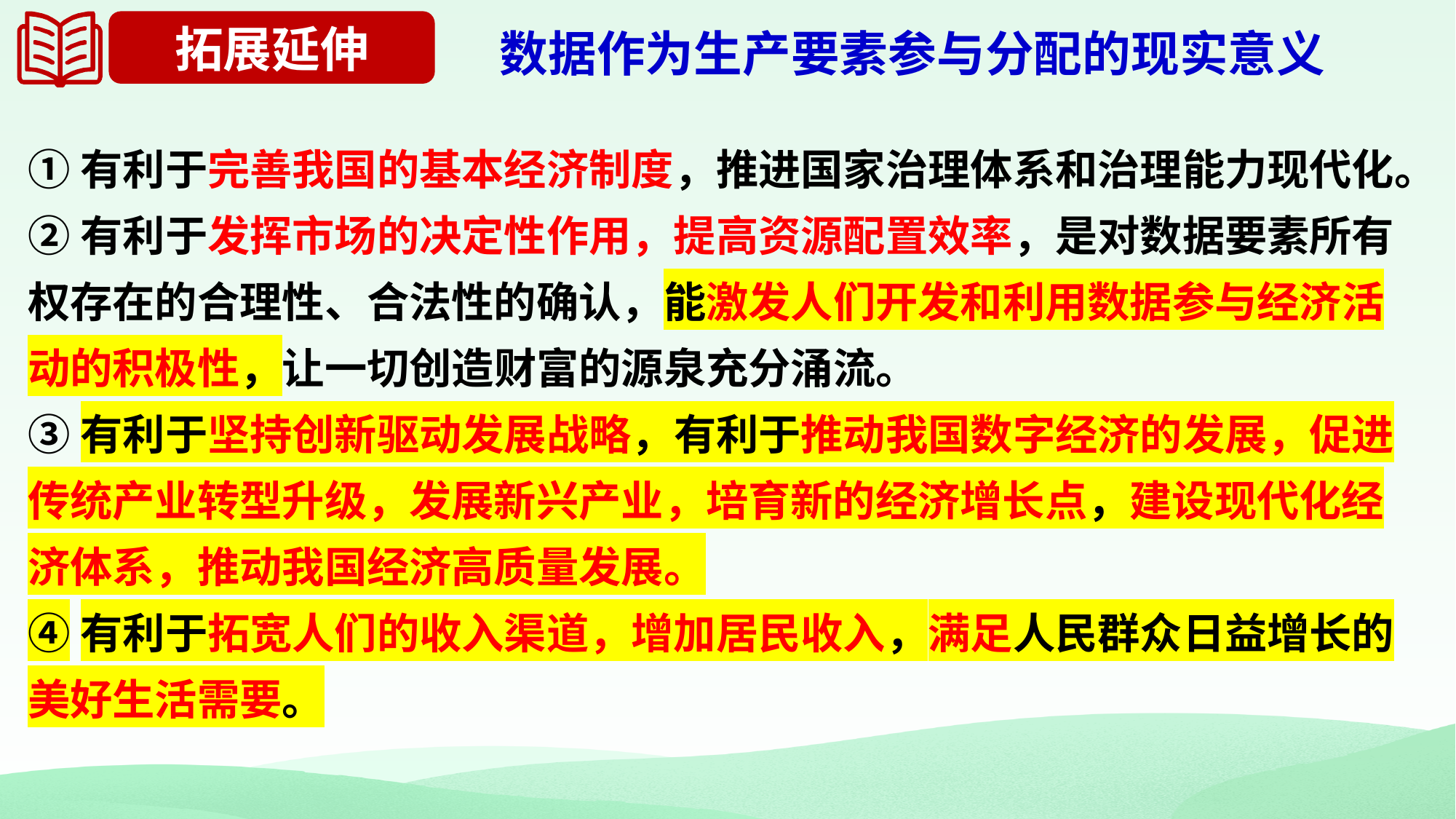

拓展延伸
数据作为生产要素参与分配的现实意义
①有利于完善我国的基本经济制度，推进国家治理体系和治理能力现代化。
②有利于发挥市场的决定性作用，提高资源配置效率，是对数据要素所有权存在的合理性、合法性的确认，能激发人们开发和利用数据参与经济活动的积极性，让一切创造财富的源泉充分涌流。
③有利于坚持创新驱动发展战略，有利于推动我国数字经济的发展，促进传统产业转型升级，发展新兴产业，培育新的经济增长点，建设现代化经济体系，推动我国经济高质量发展。
④有利于拓宽人们的收入渠道，增加居民收入，满足人民群众日益增长的美好生活需要。